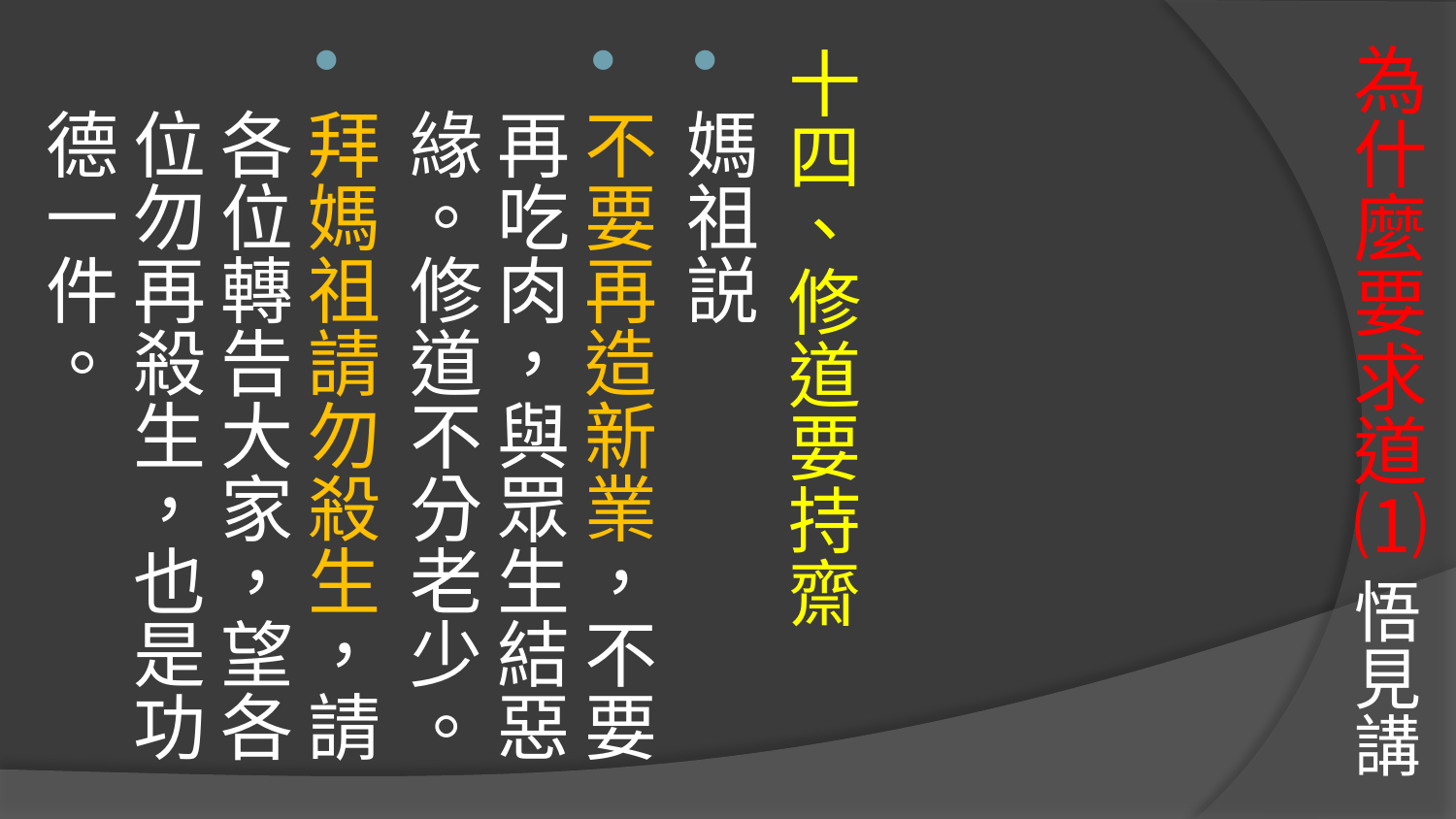

十四、修道要持齋
媽祖説
不要再造新業，不要再吃肉，與眾生結惡緣。修道不分老少。
拜媽祖請勿殺生，請各位轉告大家，望各位勿再殺生，也是功德一件。
# 為什麼要求道⑴ 悟見講